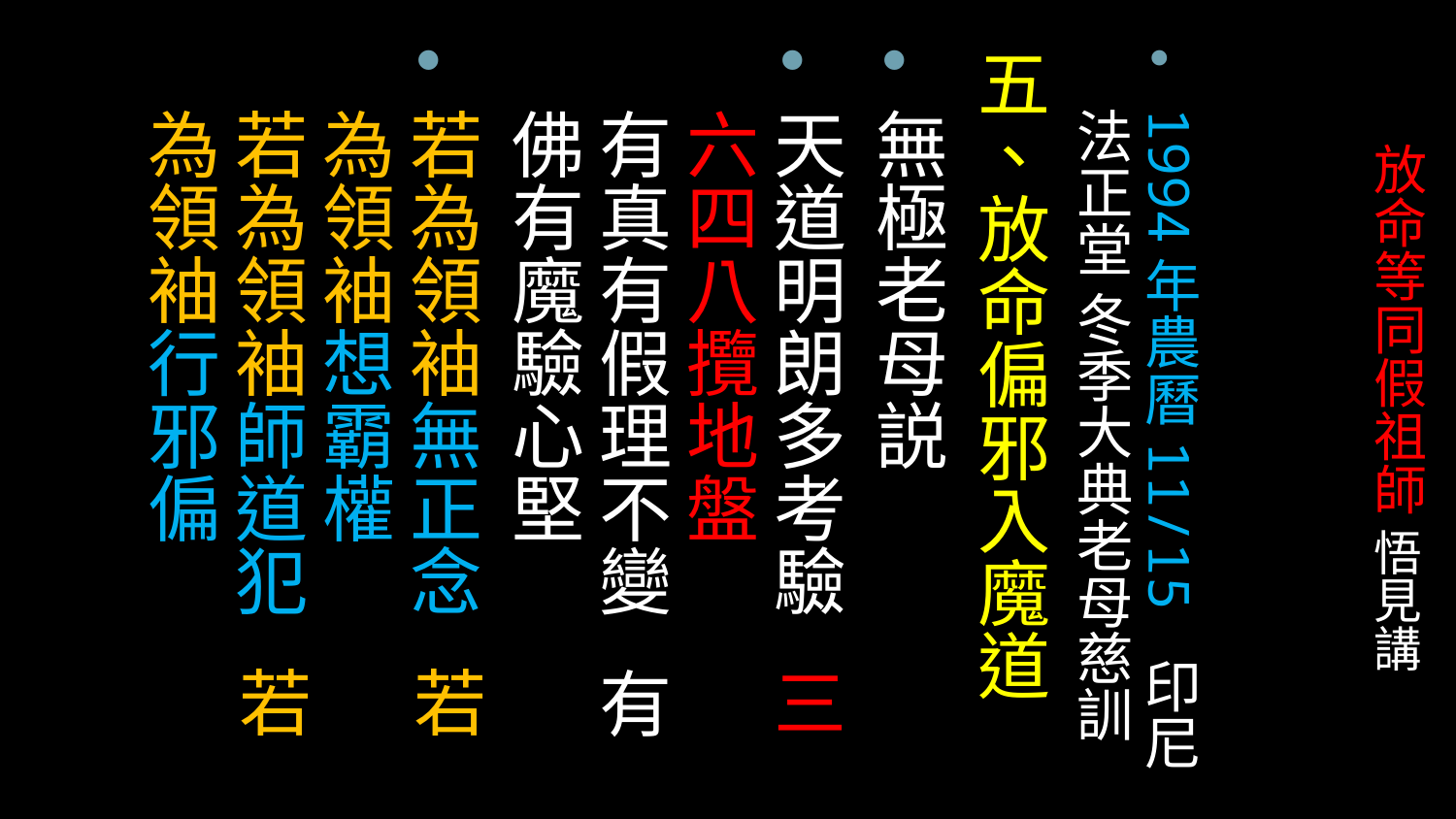

# 放命等同假祖師 悟見講
1994年農曆11/15 印尼法正堂 冬季大典老母慈訓
五、放命偏邪入魔道
無極老母説
天道明朗多考驗   三六四八攬地盤
有真有假理不變   有佛有魔驗心堅
若為領袖無正念   若為領袖想霸權
若為領袖師道犯   若為領袖行邪偏